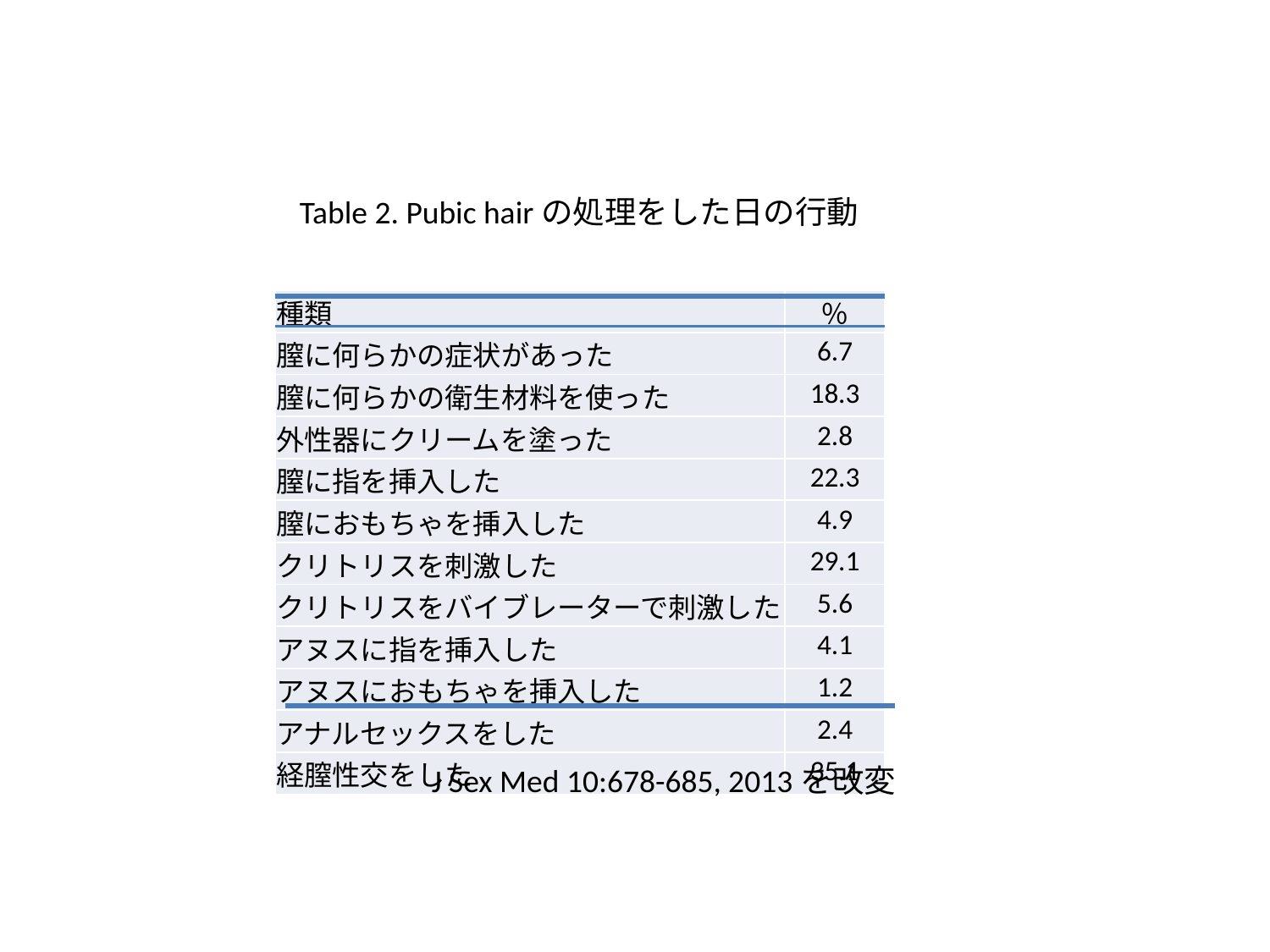

Table 2. Pubic hairの処理をした日の行動
| 種類 | ％ |
| --- | --- |
| 膣に何らかの症状があった | 6.7 |
| 膣に何らかの衛生材料を使った | 18.3 |
| 外性器にクリームを塗った | 2.8 |
| 膣に指を挿入した | 22.3 |
| 膣におもちゃを挿入した | 4.9 |
| クリトリスを刺激した | 29.1 |
| クリトリスをバイブレーターで刺激した | 5.6 |
| アヌスに指を挿入した | 4.1 |
| アヌスにおもちゃを挿入した | 1.2 |
| アナルセックスをした | 2.4 |
| 経膣性交をした | 35.1 |
J Sex Med 10:678-685, 2013を改変